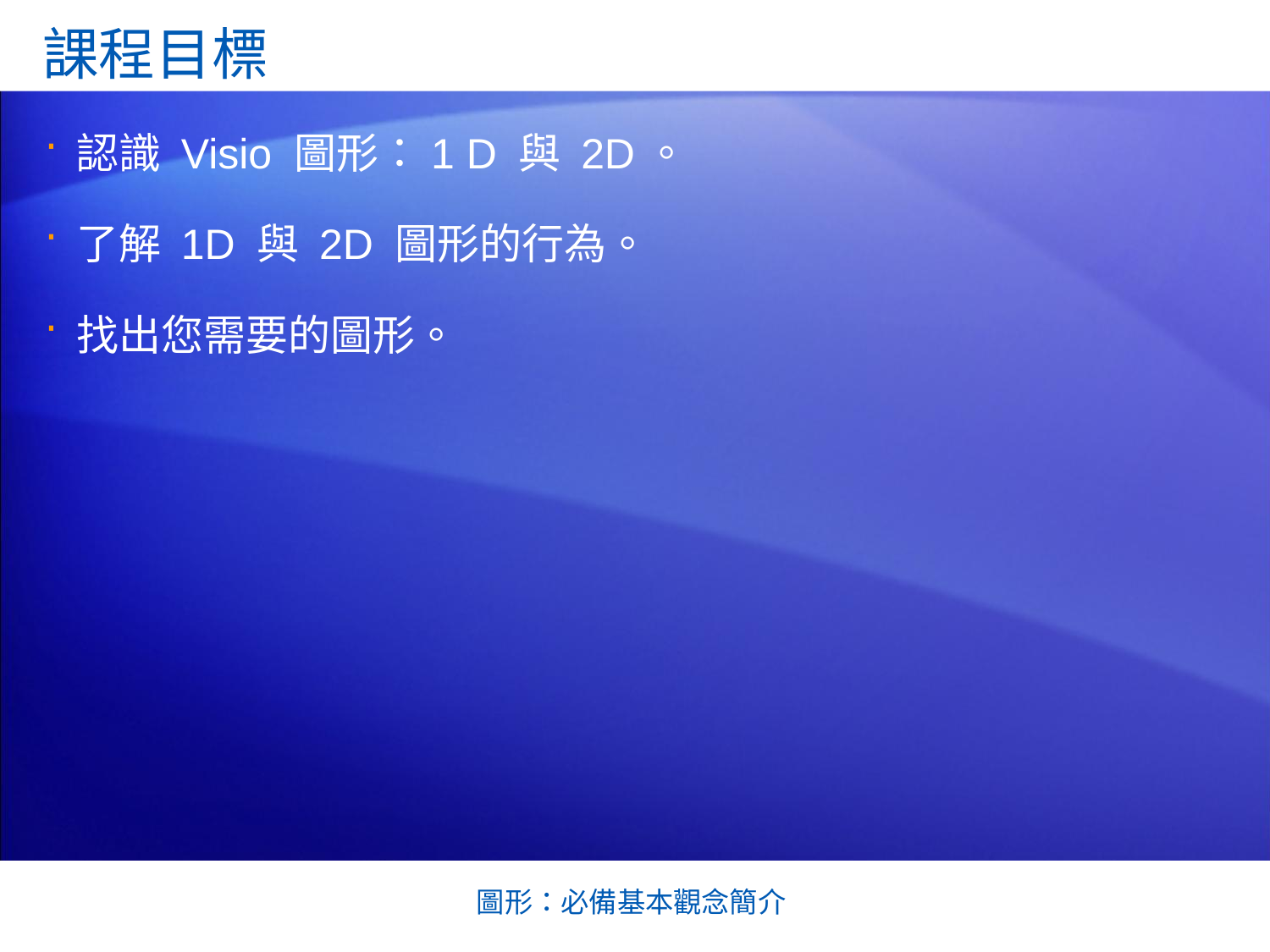

課程目標
認識 Visio 圖形：1 D 與 2D。
了解 1D 與 2D 圖形的行為。
找出您需要的圖形。

圖形：必備基本觀念簡介